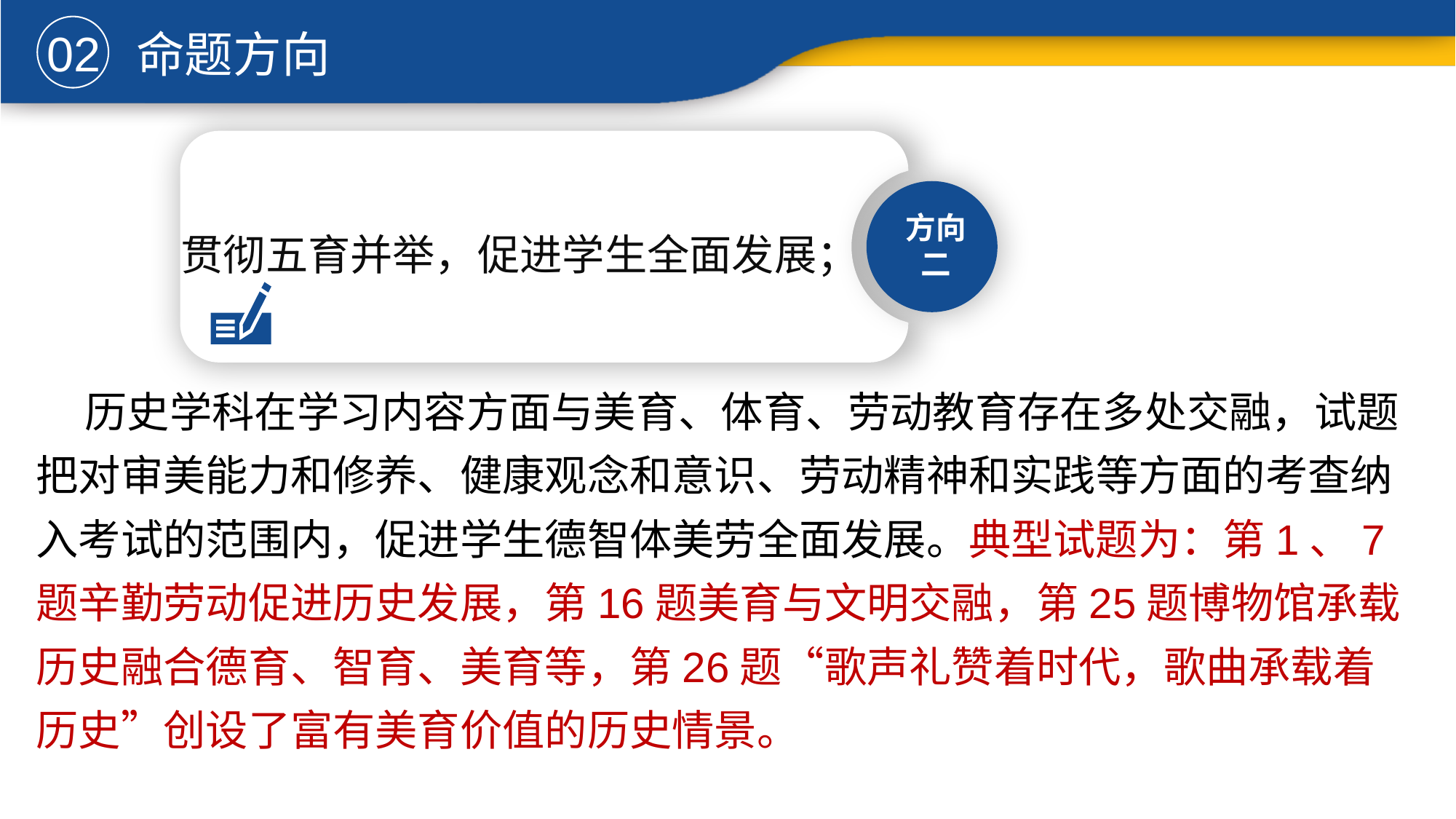

02
命题方向

贯彻五育并举，促进学生全面发展；
方向二

    历史学科在学习内容方面与美育、体育、劳动教育存在多处交融，试题把对审美能力和修养、健康观念和意识、劳动精神和实践等方面的考查纳入考试的范围内，促进学生德智体美劳全面发展。典型试题为：第1、7题辛勤劳动促进历史发展，第16题美育与文明交融，第25题博物馆承载历史融合德育、智育、美育等，第26题“歌声礼赞着时代，歌曲承载着历史”创设了富有美育价值的历史情景。